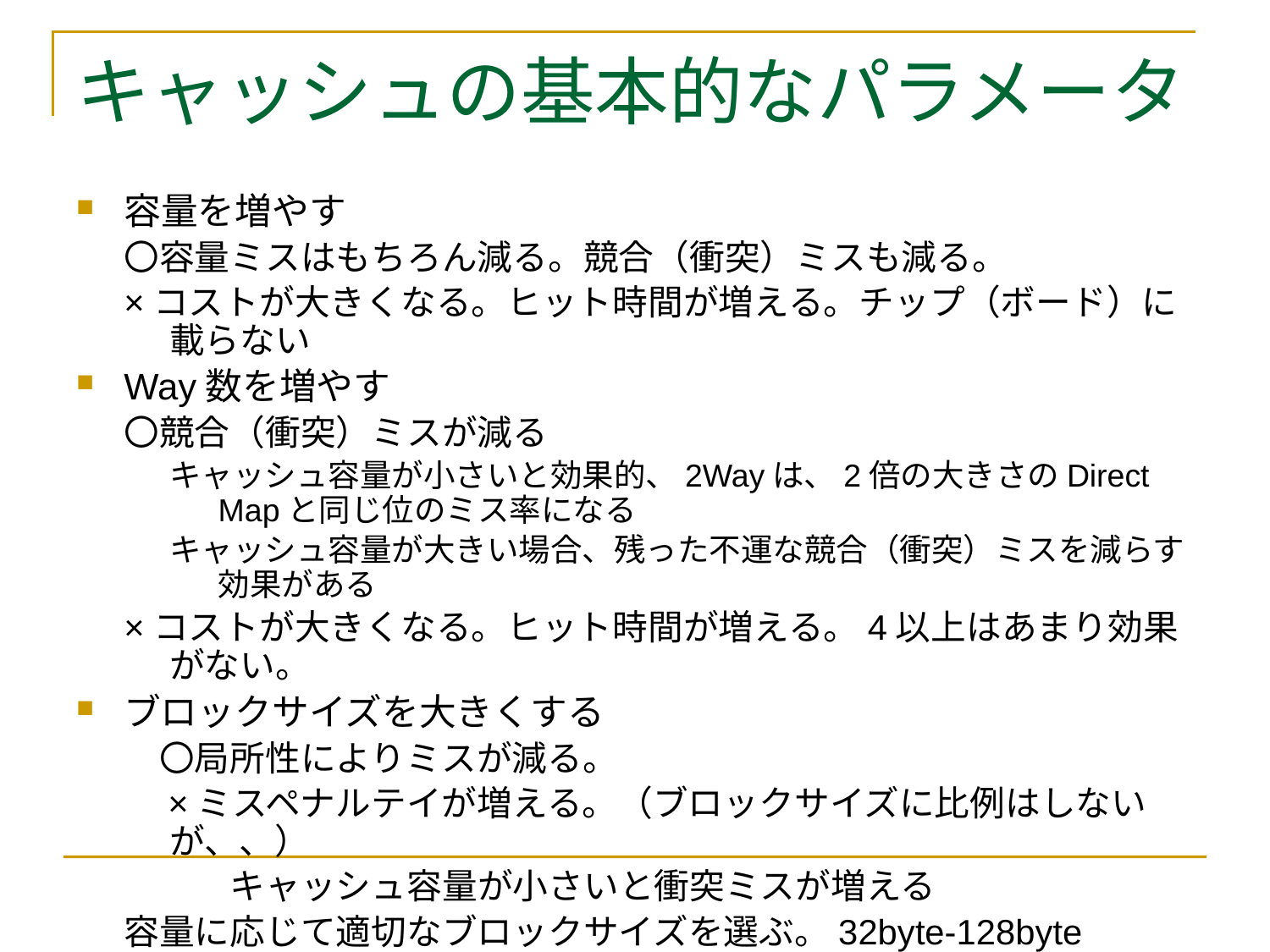

# キャッシュの基本的なパラメータ
容量を増やす
〇容量ミスはもちろん減る。競合（衝突）ミスも減る。
×コストが大きくなる。ヒット時間が増える。チップ（ボード）に載らない
Way数を増やす
〇競合（衝突）ミスが減る
キャッシュ容量が小さいと効果的、2Wayは、2倍の大きさのDirect Mapと同じ位のミス率になる
キャッシュ容量が大きい場合、残った不運な競合（衝突）ミスを減らす効果がある
×コストが大きくなる。ヒット時間が増える。4以上はあまり効果がない。
ブロックサイズを大きくする
　〇局所性によりミスが減る。
　×ミスペナルテイが増える。（ブロックサイズに比例はしないが、、）
　　　キャッシュ容量が小さいと衝突ミスが増える
容量に応じて適切なブロックサイズを選ぶ。32byte-128byte